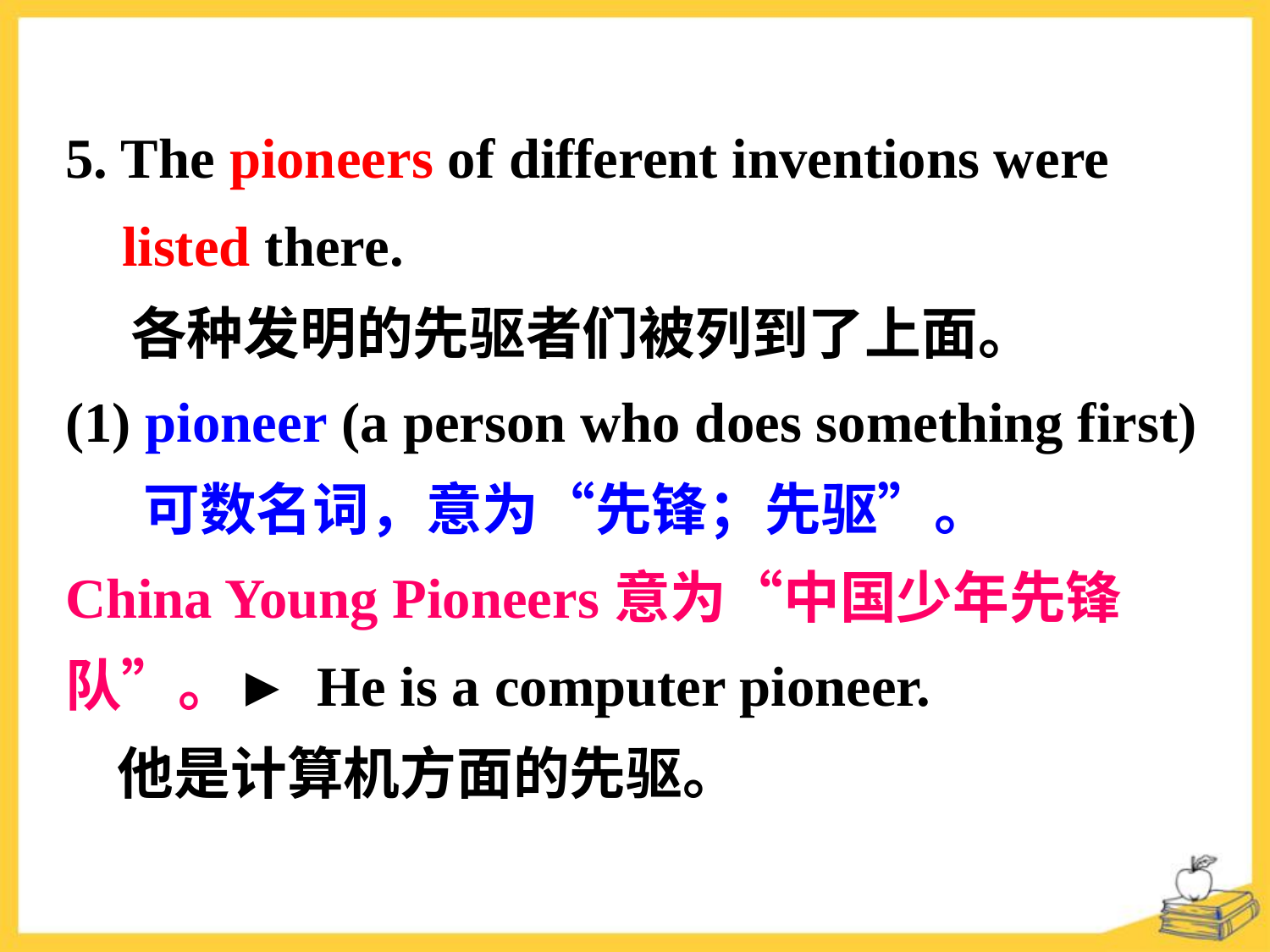

5. The pioneers of different inventions were
    listed there.
    各种发明的先驱者们被列到了上面。
(1) pioneer (a person who does something first)
     可数名词，意为“先锋；先驱”。
China Young Pioneers意为“中国少年先锋队”。► He is a computer pioneer.
   他是计算机方面的先驱。